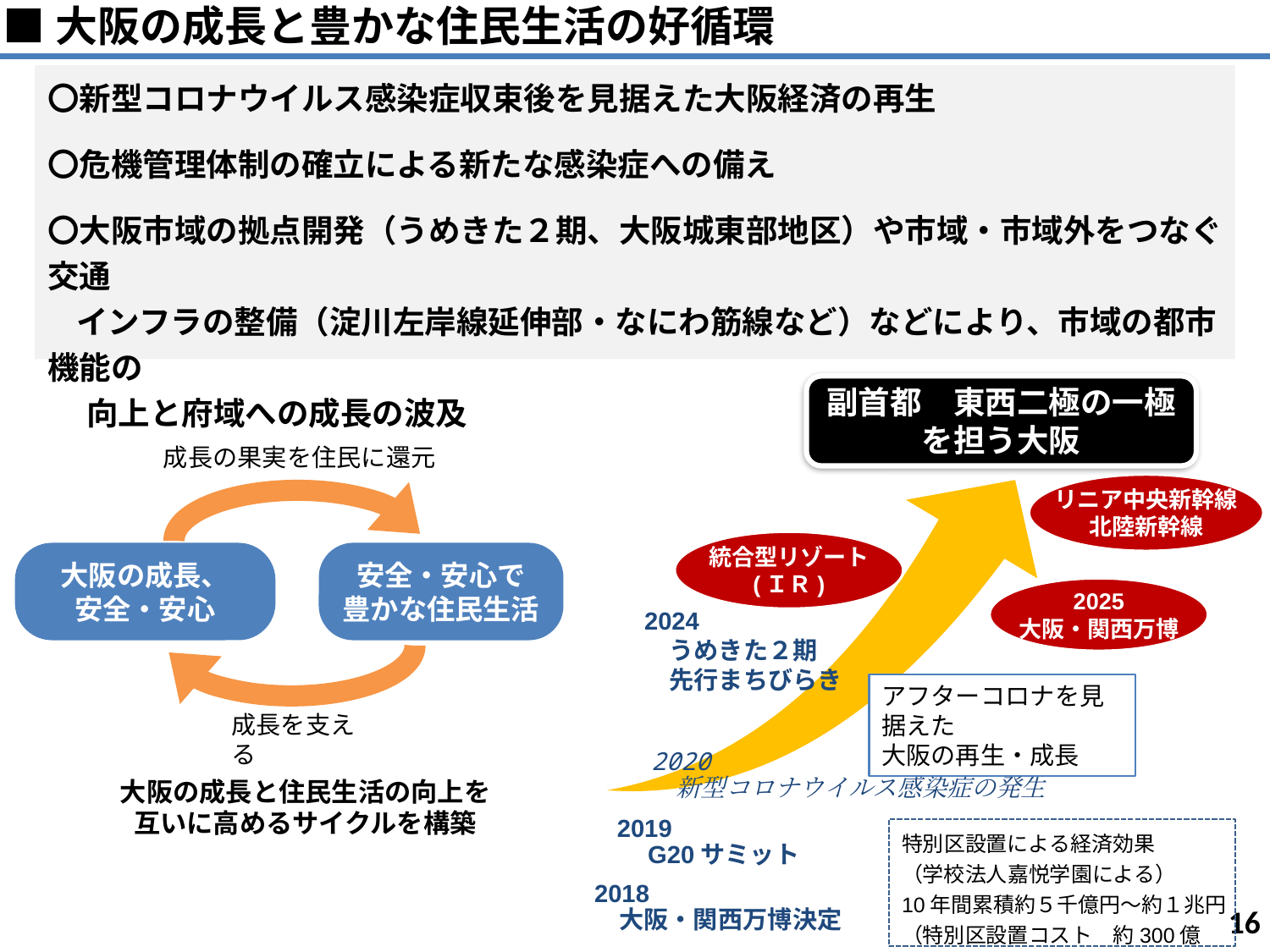

■大阪の成長と豊かな住民生活の好循環
〇新型コロナウイルス感染症収束後を見据えた大阪経済の再生

〇危機管理体制の確立による新たな感染症への備え

〇大阪市域の拠点開発（うめきた２期、大阪城東部地区）や市域・市域外をつなぐ交通
   インフラの整備（淀川左岸線延伸部・なにわ筋線など）などにより、市域の都市機能の
　 向上と府域への成長の波及

副首都　東西二極の一極を担う大阪
成長の果実を住民に還元
リニア中央新幹線
北陸新幹線

統合型リゾート
(ＩＲ)
大阪の成長、
安全・安心
安全・安心で
豊かな住民生活
2025
大阪・関西万博

2024
　うめきた２期
　先行まちびらき
アフターコロナを見据えた
大阪の再生・成長
2020
　新型コロナウイルス感染症の発生
成長を支える
大阪の成長と住民生活の向上を
互いに高めるサイクルを構築
2019
　G20サミット
特別区設置による経済効果
（学校法人嘉悦学園による）
10年間累積約５千億円～約１兆円
（特別区設置コスト　約300億円）

2018
　大阪・関西万博決定
16